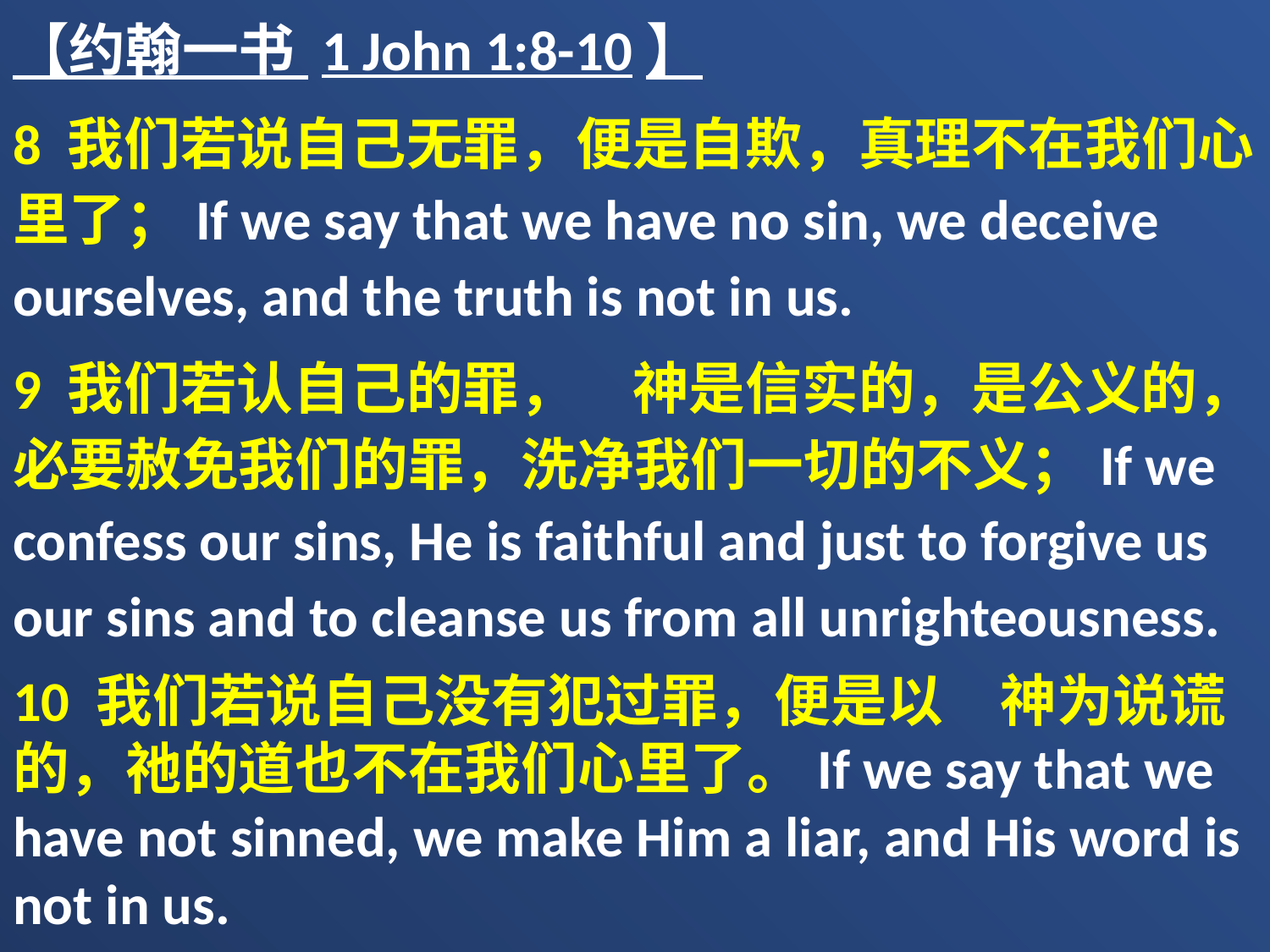

【约翰一书 1 John 1:8-10】
8 我们若说自己无罪，便是自欺，真理不在我们心里了；If we say that we have no sin, we deceive ourselves, and the truth is not in us.
9 我们若认自己的罪，　神是信实的，是公义的，必要赦免我们的罪，洗净我们一切的不义；If we confess our sins, He is faithful and just to forgive us our sins and to cleanse us from all unrighteousness.
10 我们若说自己没有犯过罪，便是以　神为说谎的，祂的道也不在我们心里了。If we say that we have not sinned, we make Him a liar, and His word is not in us.